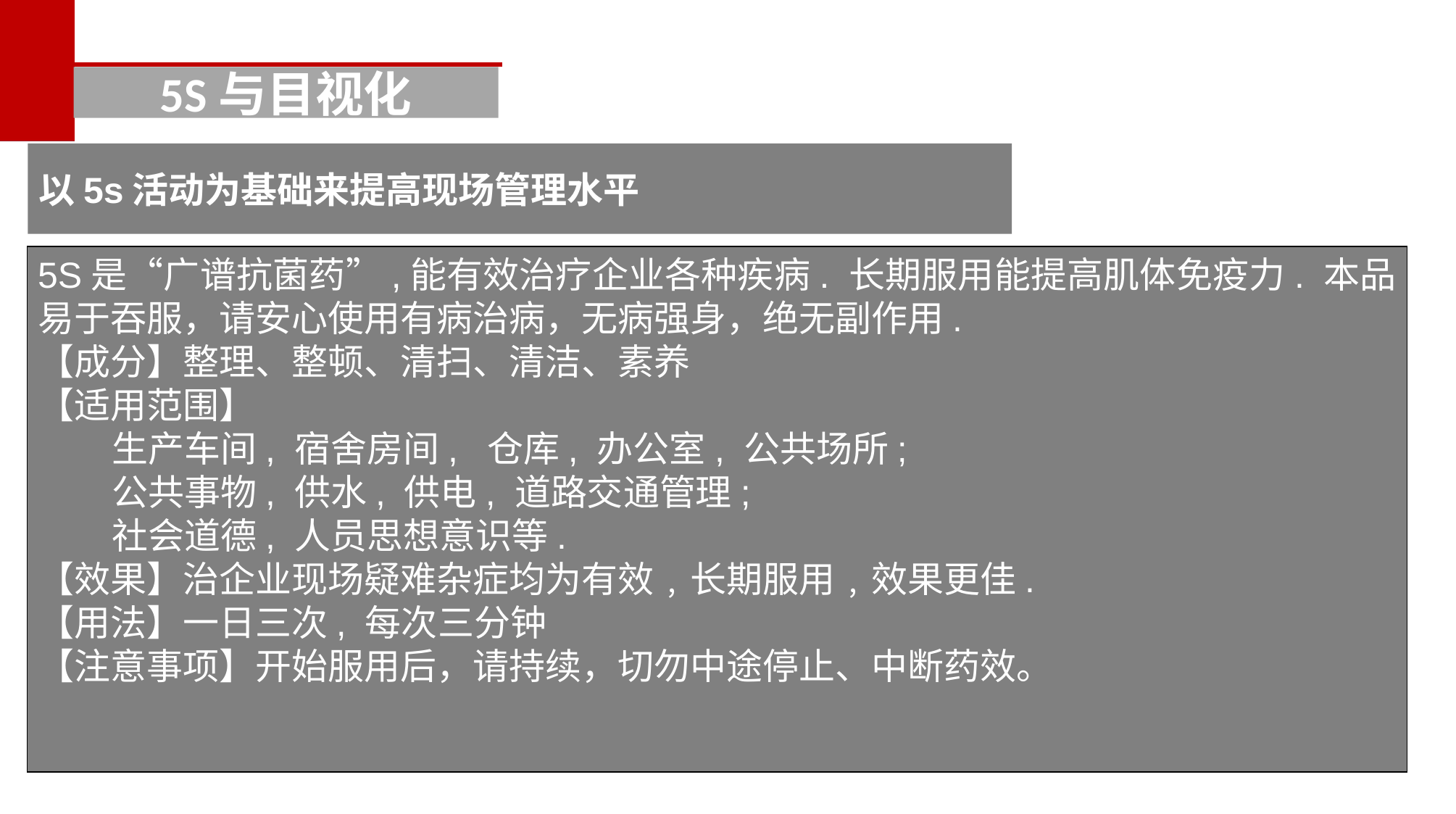

5S与目视化
以5s活动为基础来提高现场管理水平
5S是“广谱抗菌药”,能有效治疗企业各种疾病. 长期服用能提高肌体免疫力. 本品易于吞服，请安心使用有病治病，无病强身，绝无副作用.
【成分】整理、整顿、清扫、清洁、素养
【适用范围】
        生产车间, 宿舍房间,  仓库, 办公室, 公共场所;
        公共事物, 供水, 供电, 道路交通管理;
        社会道德, 人员思想意识等.
【效果】治企业现场疑难杂症均为有效﹐长期服用﹐效果更佳.
【用法】一日三次, 每次三分钟
【注意事项】开始服用后，请持续，切勿中途停止、中断药效。